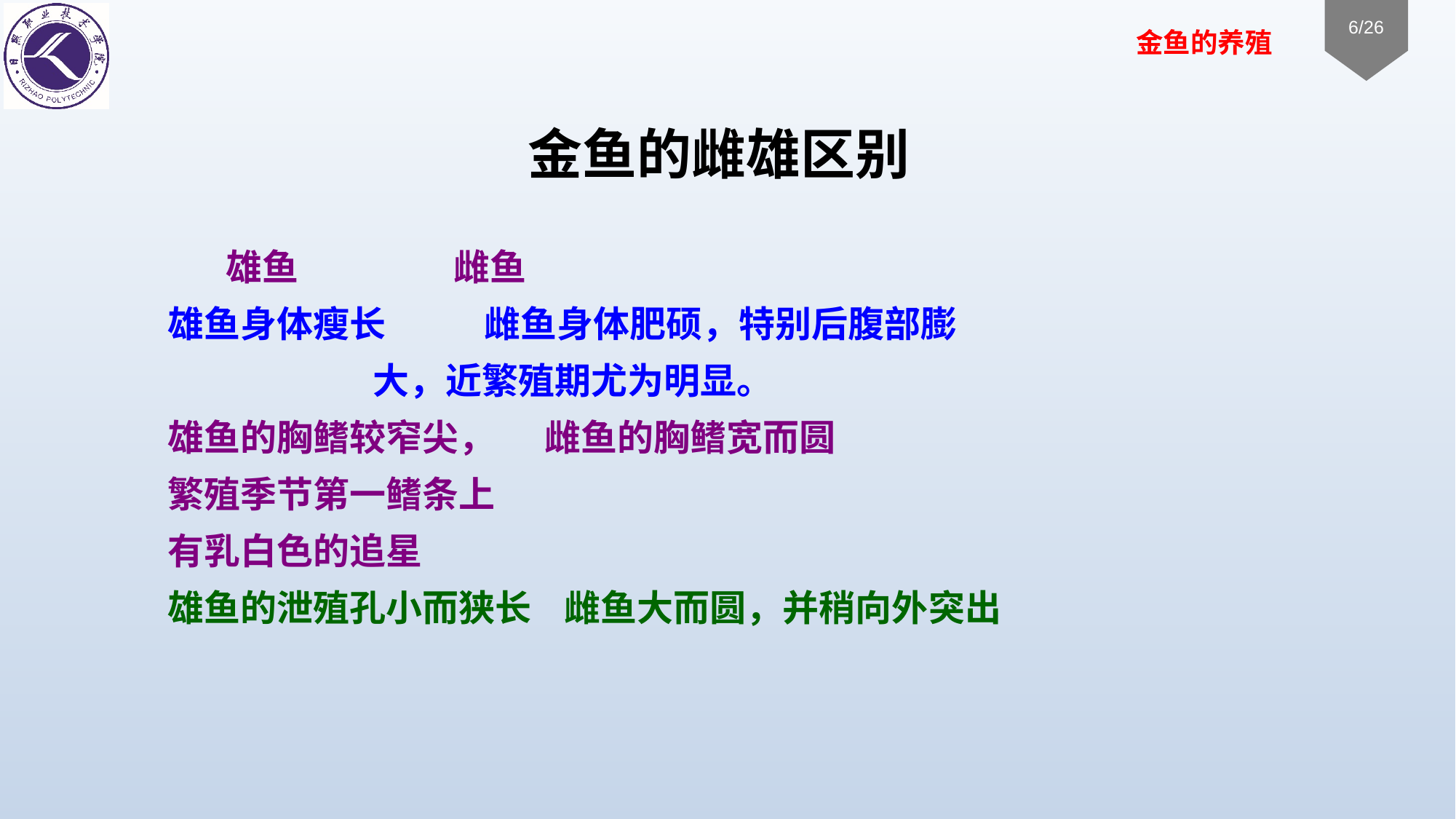

# 金鱼的雌雄区别
      雄鱼                   雌鱼
雄鱼身体瘦长            雌鱼身体肥硕，特别后腹部膨
                        大，近繁殖期尤为明显。
雄鱼的胸鳍较窄尖，      雌鱼的胸鳍宽而圆
繁殖季节第一鳍条上
有乳白色的追星
雄鱼的泄殖孔小而狭长    雌鱼大而圆，并稍向外突出